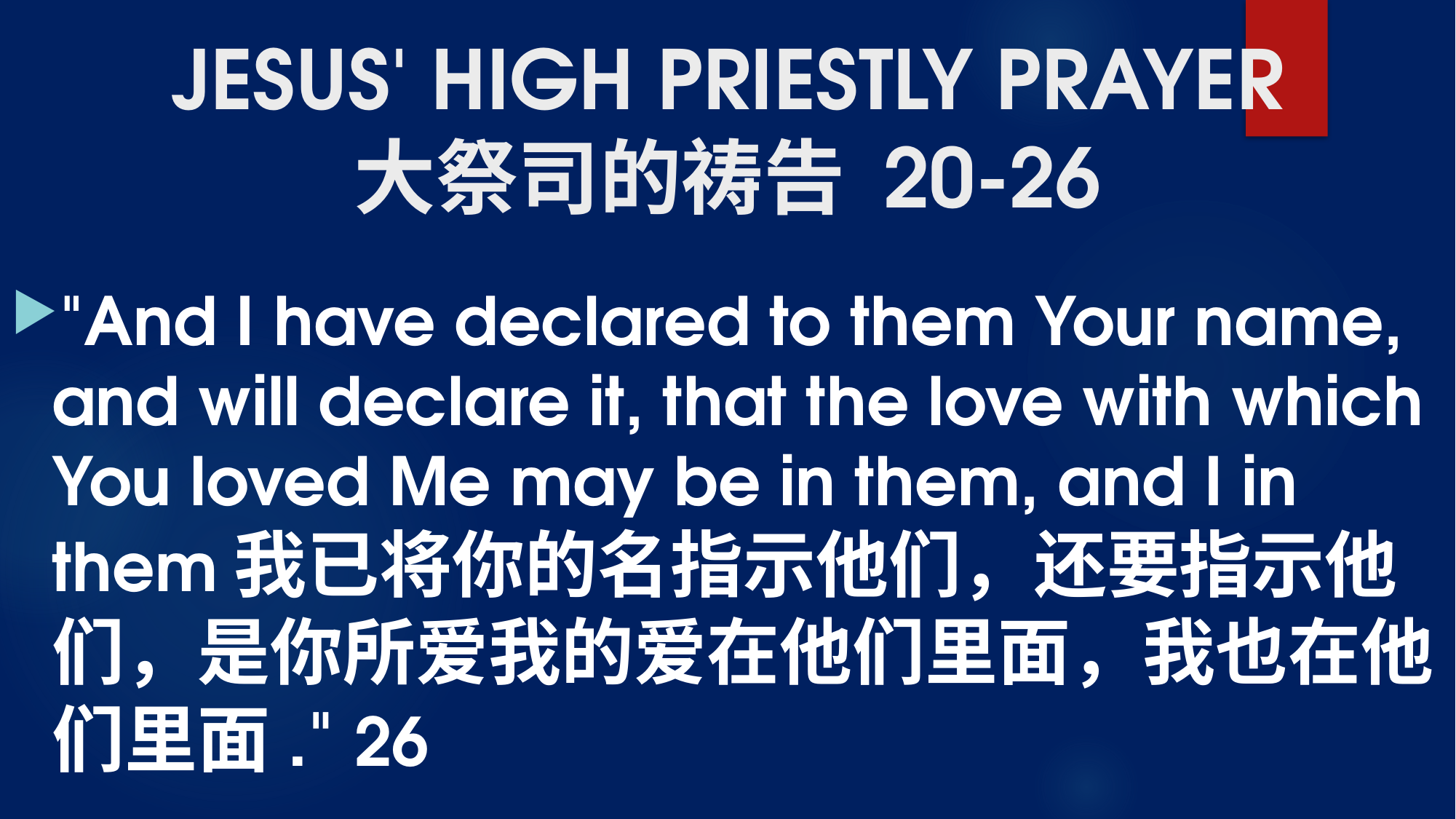

# JESUS' HIGH PRIESTLY PRAYER 大祭司的祷告 20-26
"And I have declared to them Your name, and will declare it, that the love with which You loved Me may be in them, and I in them我已将你的名指示他们，还要指示他们，是你所爱我的爱在他们里面，我也在他们里面." 26